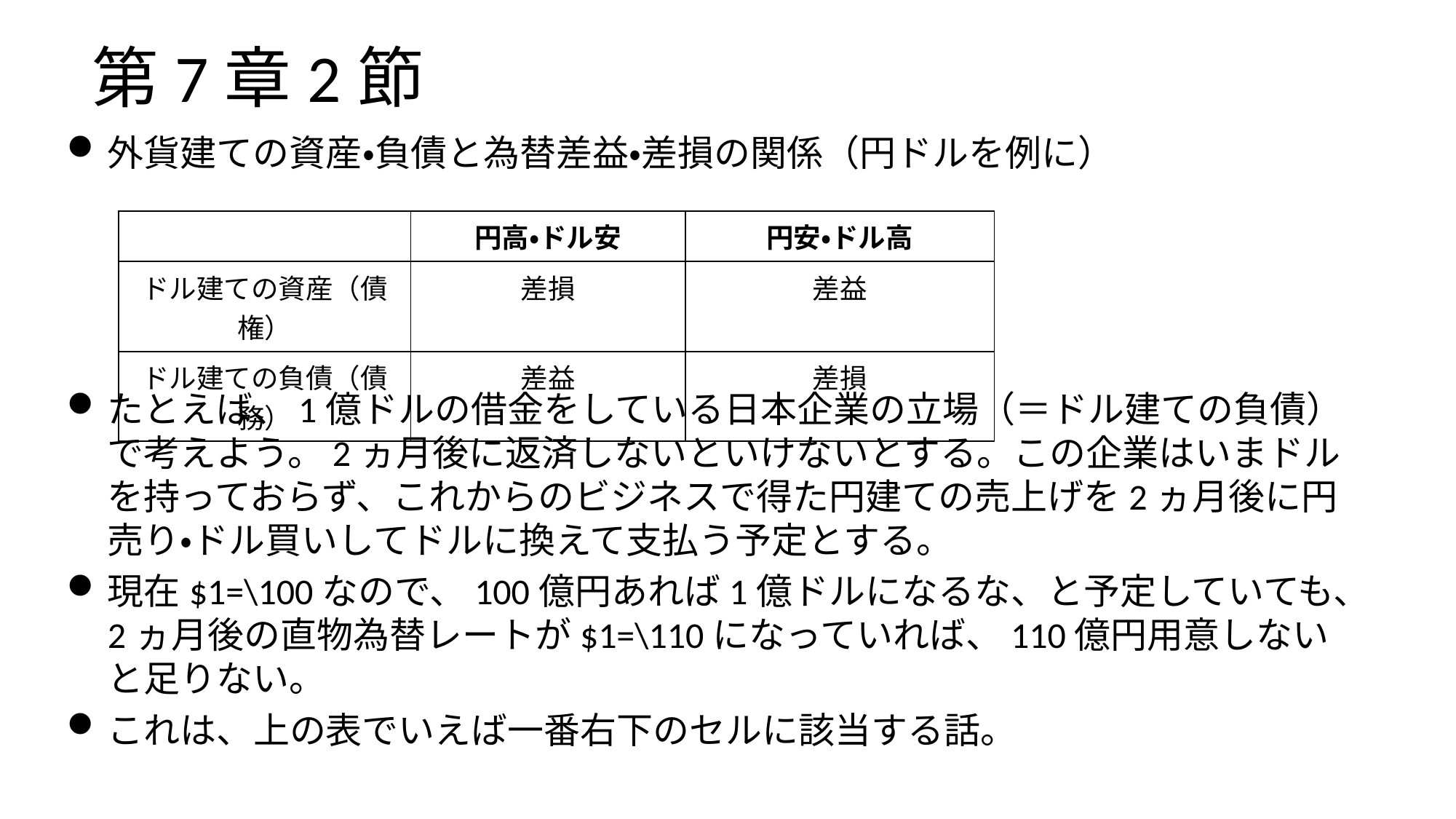

# 第7章2節
外貨建ての資産・負債と為替差益・差損の関係（円ドルを例に）

たとえば、1億ドルの借金をしている日本企業の立場（＝ドル建ての負債）で考えよう。2ヵ月後に返済しないといけないとする。この企業はいまドルを持っておらず、これからのビジネスで得た円建ての売上げを2ヵ月後に円売り・ドル買いしてドルに換えて支払う予定とする。
現在$1=\100なので、100億円あれば1億ドルになるな、と予定していても、2ヵ月後の直物為替レートが$1=\110になっていれば、110億円用意しないと足りない。
これは、上の表でいえば一番右下のセルに該当する話。

|  | 円高・ドル安 | 円安・ドル高 |
| --- | --- | --- |
| ドル建ての資産（債権） | 差損 | 差益 |
| ドル建ての負債（債務） | 差益 | 差損 |